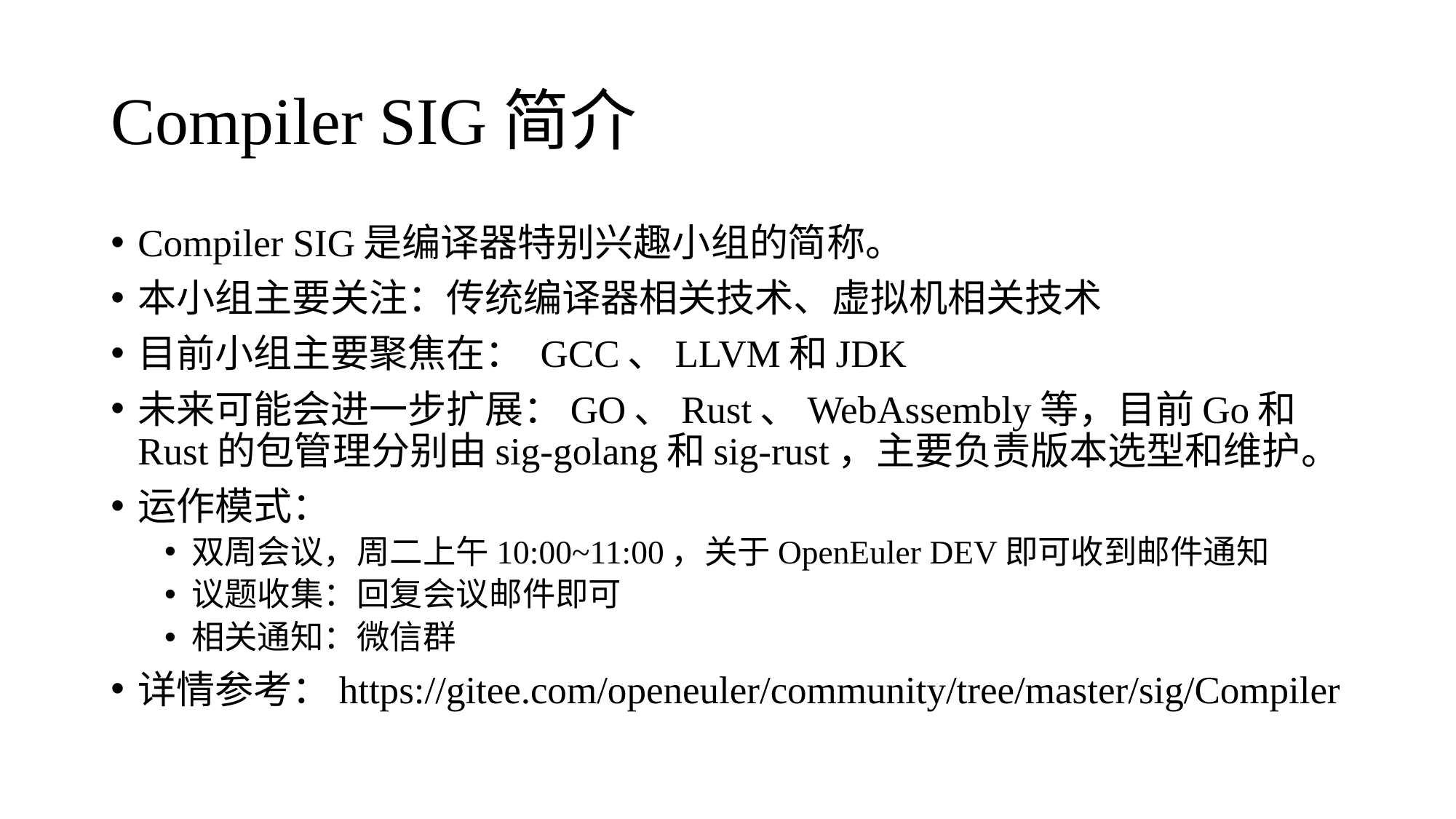

# Compiler SIG简介
Compiler SIG是编译器特别兴趣小组的简称。
本小组主要关注：传统编译器相关技术、虚拟机相关技术
目前小组主要聚焦在： GCC、LLVM和JDK
未来可能会进一步扩展：GO、Rust、WebAssembly等，目前Go和Rust的包管理分别由sig-golang和sig-rust，主要负责版本选型和维护。
运作模式：
双周会议，周二上午10:00~11:00，关于OpenEuler DEV即可收到邮件通知
议题收集：回复会议邮件即可
相关通知：微信群
详情参考：https://gitee.com/openeuler/community/tree/master/sig/Compiler